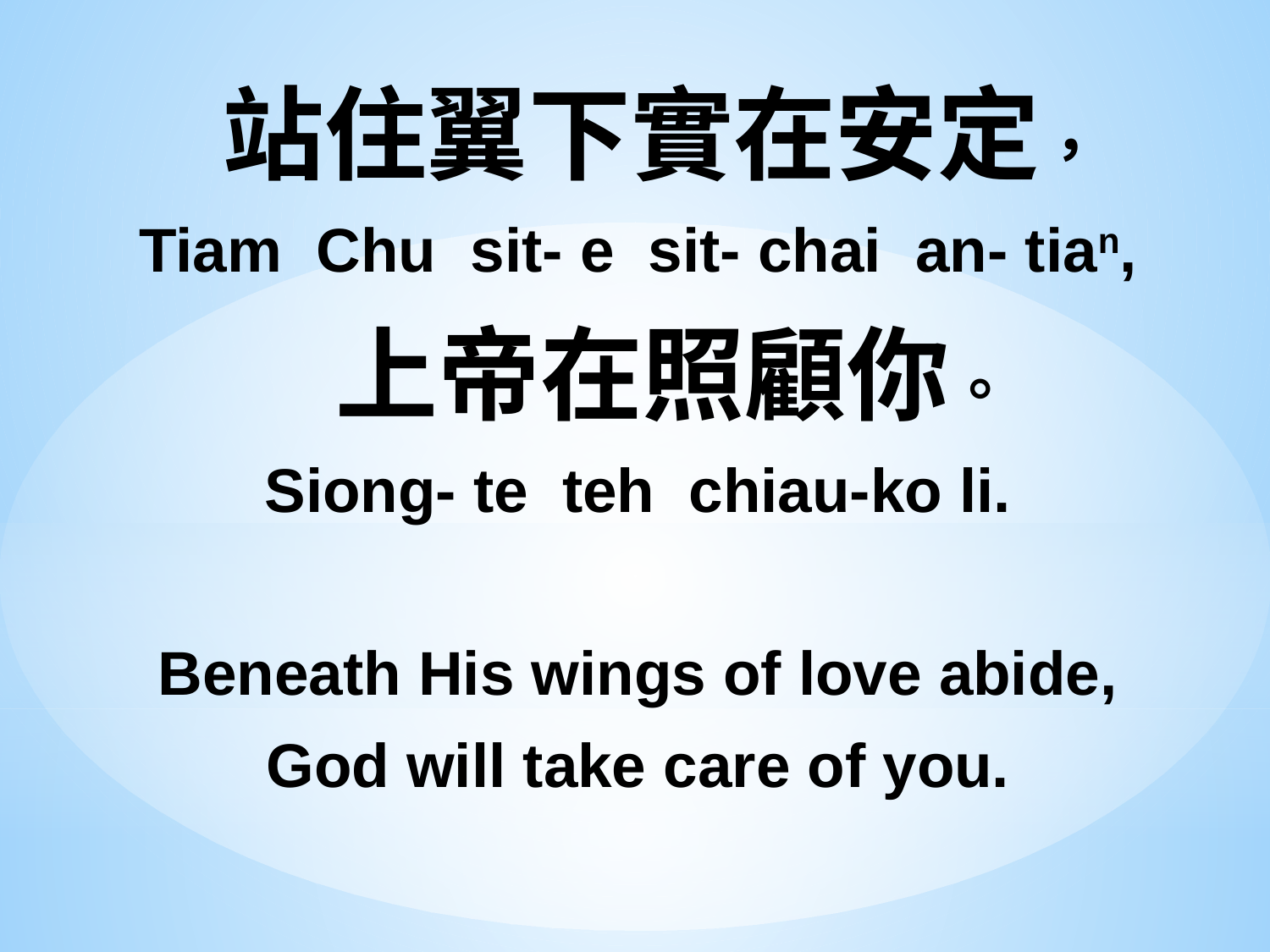

站住翼下實在安定，
Tiam  Chu  sit- e  sit- chai  an- tian,
  上帝在照顧你。
Siong- te  teh  chiau-ko li.

Beneath His wings of love abide,
God will take care of you.